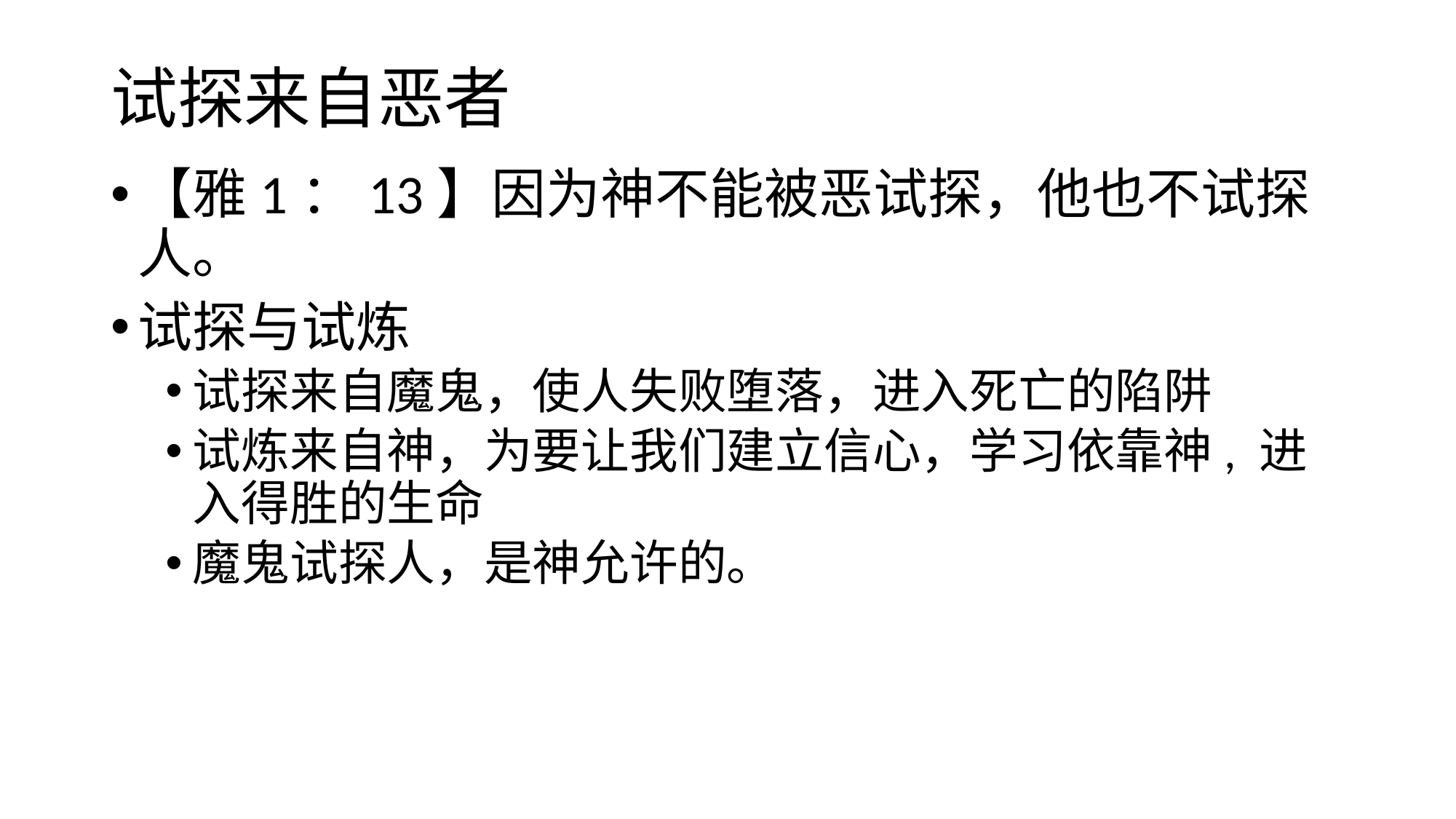

# 试探来自恶者
【雅1：13】因为神不能被恶试探，他也不试探人。
试探与试炼
试探来自魔鬼，使人失败堕落，进入死亡的陷阱
试炼来自神，为要让我们建立信心，学习依靠神, 进入得胜的生命
魔鬼试探人，是神允许的。